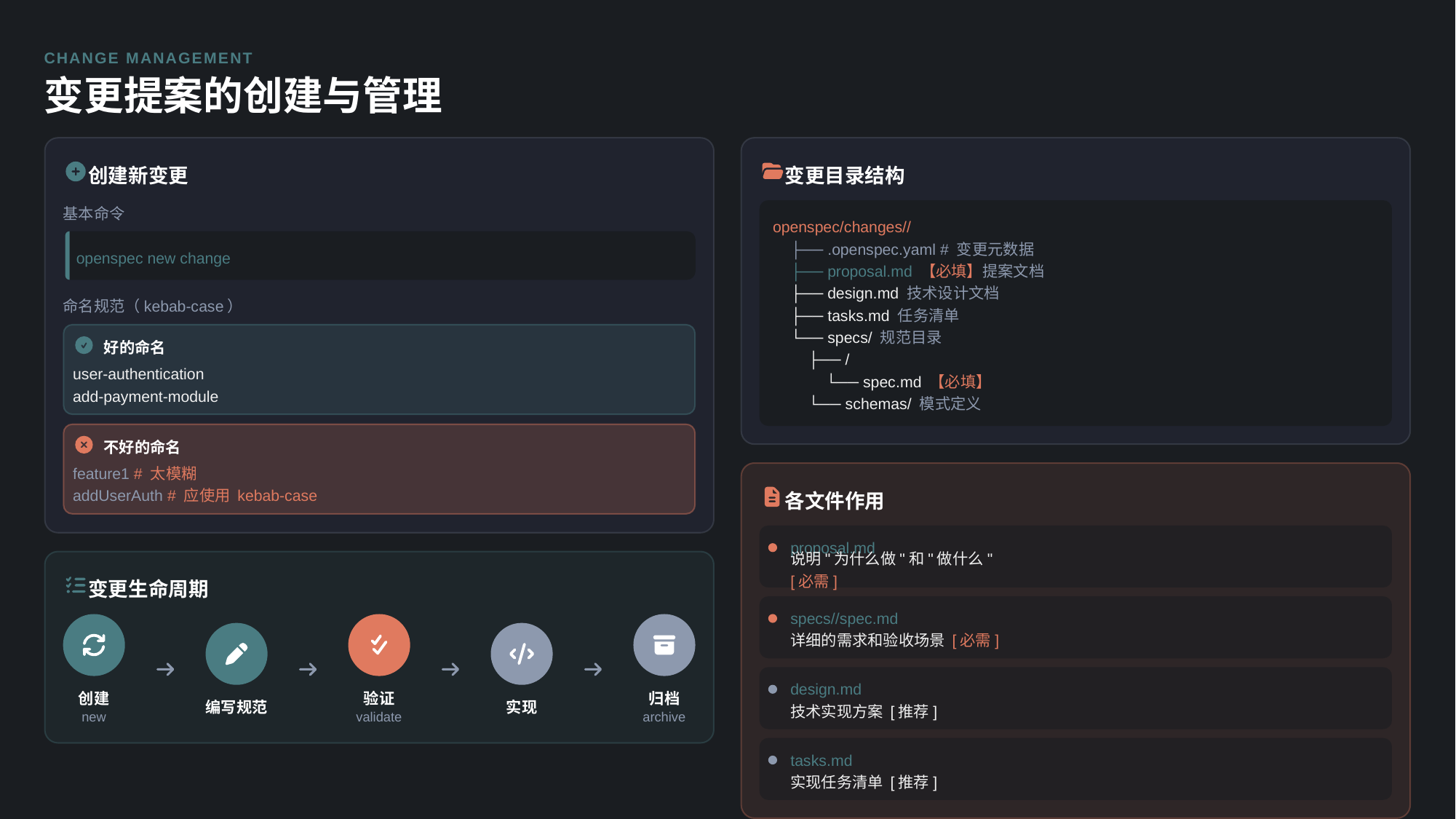

CHANGE MANAGEMENT
变更提案的创建与管理

创建新变更
变更目录结构

基本命令

openspec/changes//
openspec new change

├── .openspec.yaml # 变更元数据
├── proposal.md 【必填】提案文档
├── design.md 技术设计文档
命名规范（kebab-case）
├── tasks.md 任务清单
└── specs/ 规范目录

好的命名

├── /
user-authentication
└── spec.md 【必填】
add-payment-module
└── schemas/ 模式定义

不好的命名

feature1 # 太模糊

各文件作用
addUserAuth # 应使用 kebab-case

proposal.md

说明"为什么做"和"做什么" [必需]
变更生命周期

specs//spec.md

详细的需求和验收场景 [必需]

design.md
创建
验证
归档

编写规范
实现
技术实现方案 [推荐]
new
validate
archive

tasks.md

实现任务清单 [推荐]